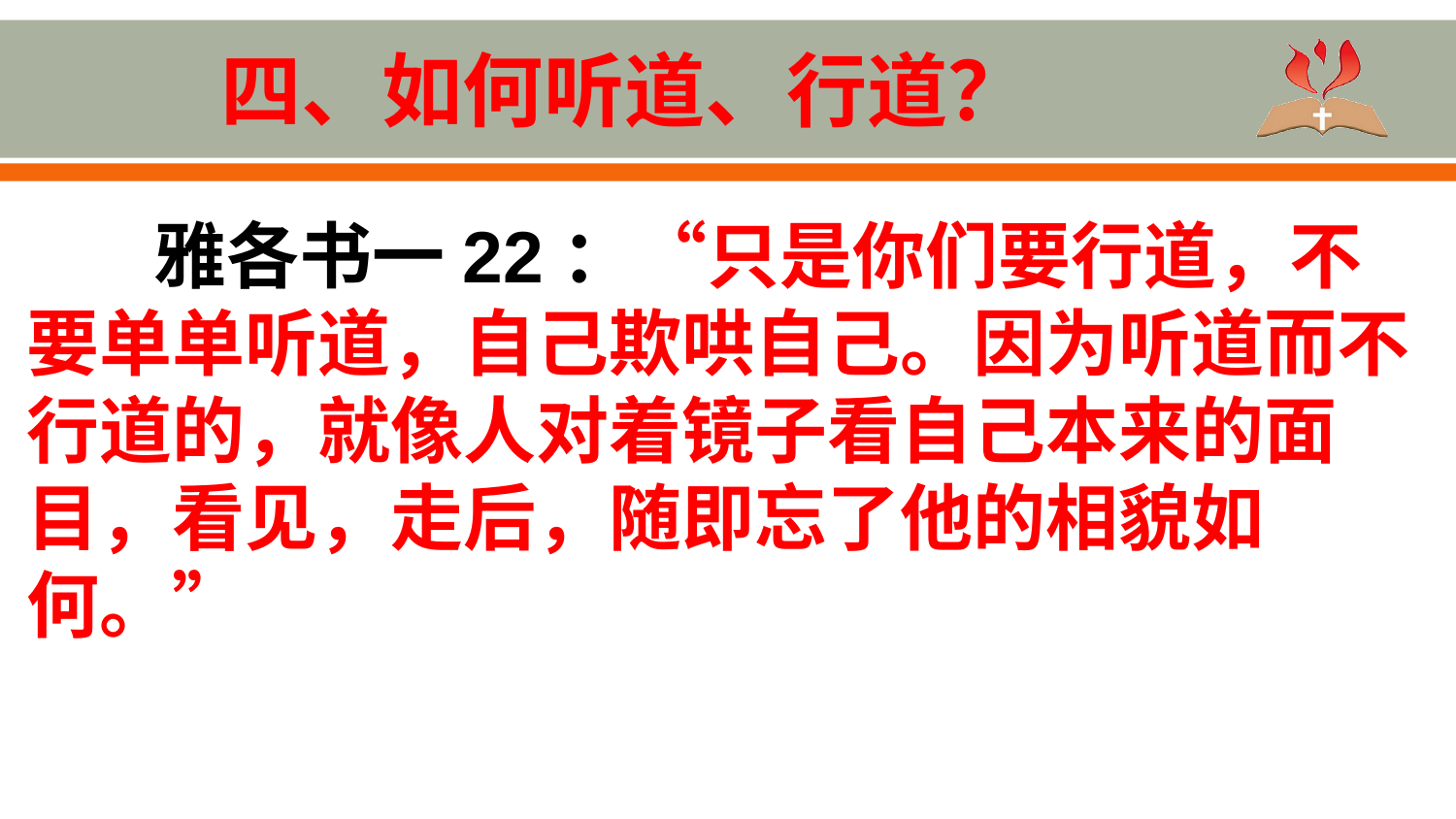

# 四、如何听道、行道？
雅各书一22：“只是你们要行道，不要单单听道，自己欺哄自己。因为听道而不行道的，就像人对着镜子看自己本来的面目，看见，走后，随即忘了他的相貌如何。”
31